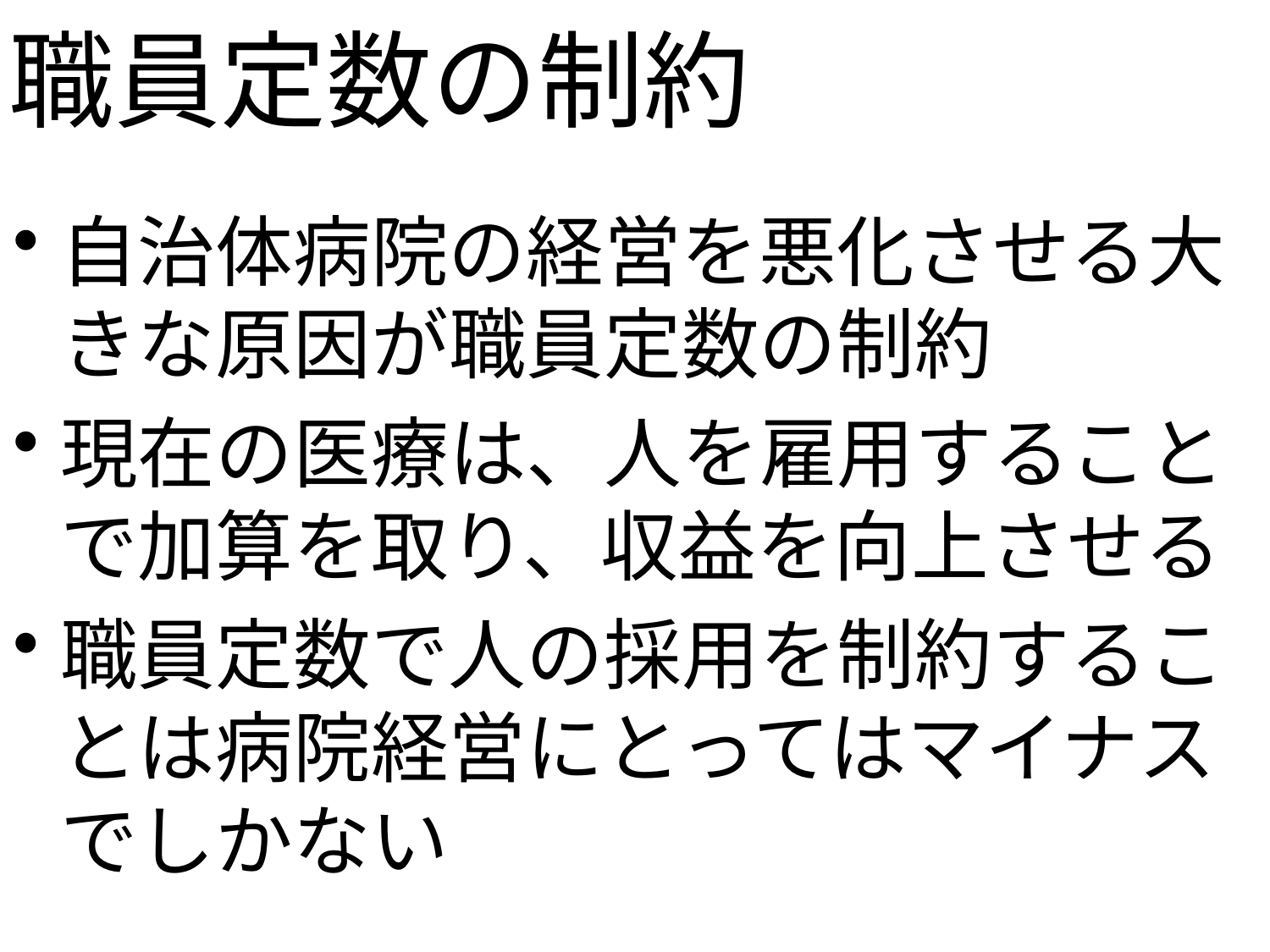

# 職員定数の制約
自治体病院の経営を悪化させる大きな原因が職員定数の制約
現在の医療は、人を雇用することで加算を取り、収益を向上させる
職員定数で人の採用を制約することは病院経営にとってはマイナスでしかない